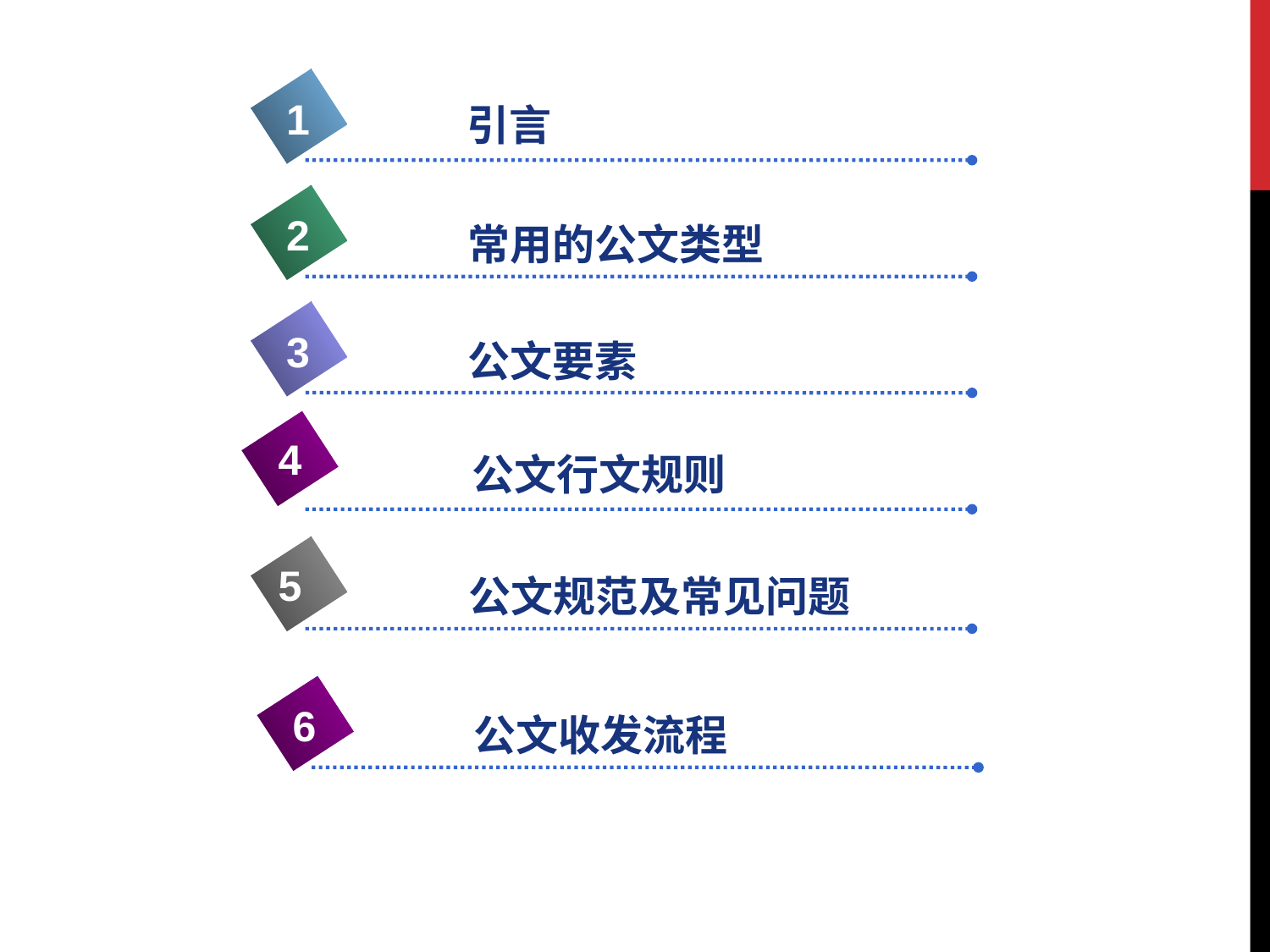

1
引言

2
常用的公文类型

3
公文要素

4
公文行文规则

5
公文规范及常见问题

6
公文收发流程